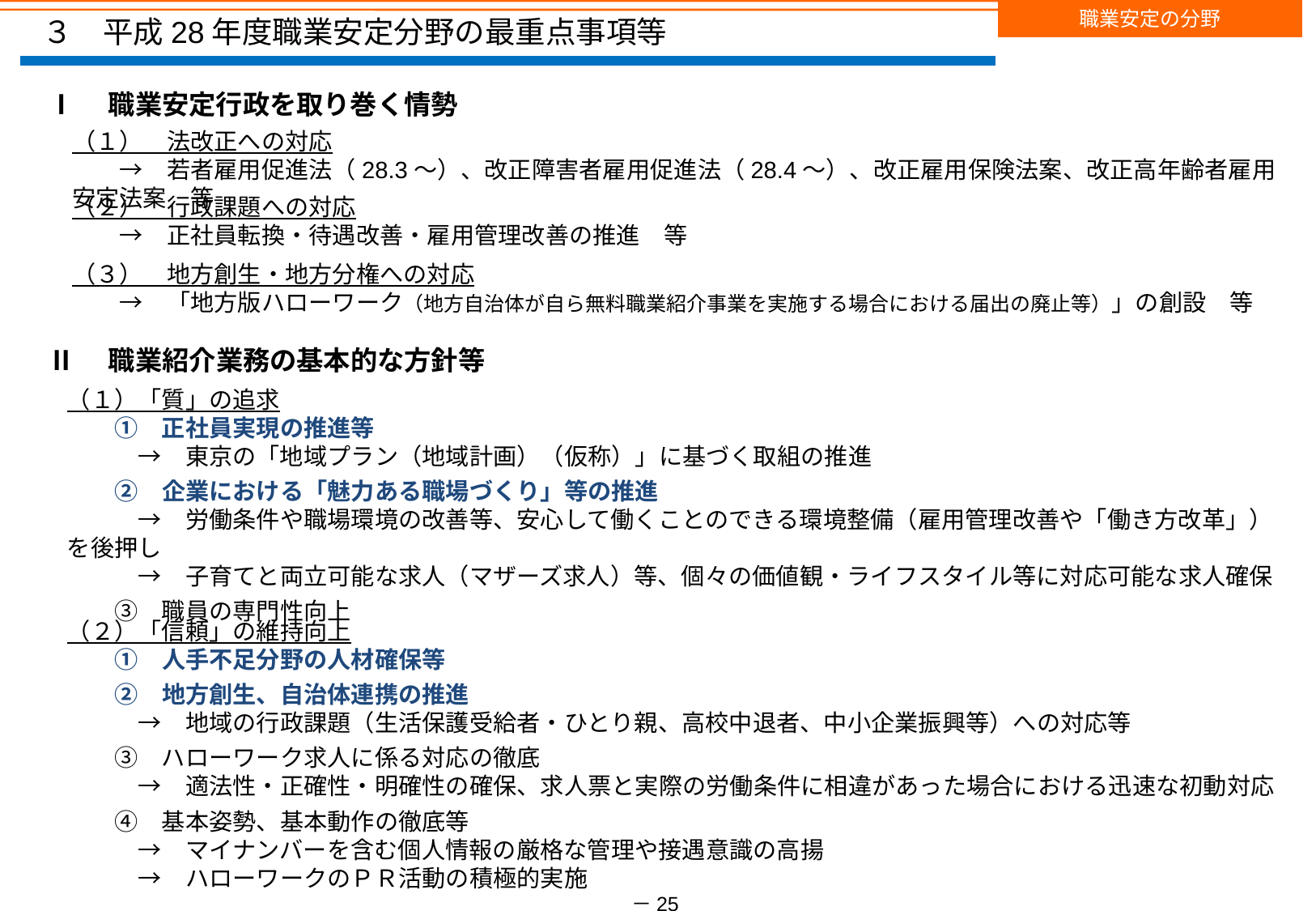

職業安定の分野

　３　平成28年度職業安定分野の最重点事項等
Ⅰ　職業安定行政を取り巻く情勢
（１）　法改正への対応
　　→　若者雇用促進法（28.3～）、改正障害者雇用促進法（28.4～）、改正雇用保険法案、改正高年齢者雇用安定法案　等
（２）　行政課題への対応
　　→　正社員転換・待遇改善・雇用管理改善の推進　等
（３）　地方創生・地方分権への対応
　　→　「地方版ハローワーク（地方自治体が自ら無料職業紹介事業を実施する場合における届出の廃止等）」の創設　等
Ⅱ　職業紹介業務の基本的な方針等
（１）「質」の追求
　　①　正社員実現の推進等
　　　→　東京の「地域プラン（地域計画）（仮称）」に基づく取組の推進

　　②　企業における「魅力ある職場づくり」等の推進
　　　→　労働条件や職場環境の改善等、安心して働くことのできる環境整備（雇用管理改善や「働き方改革」）を後押し
　　　→　子育てと両立可能な求人（マザーズ求人）等、個々の価値観・ライフスタイル等に対応可能な求人確保

　　③　職員の専門性向上
（２）「信頼」の維持向上
　　①　人手不足分野の人材確保等

　　②　地方創生、自治体連携の推進
　　　→　地域の行政課題（生活保護受給者・ひとり親、高校中退者、中小企業振興等）への対応等

　　③　ハローワーク求人に係る対応の徹底
　　　→　適法性・正確性・明確性の確保、求人票と実際の労働条件に相違があった場合における迅速な初動対応

　　④　基本姿勢、基本動作の徹底等
　　　→　マイナンバーを含む個人情報の厳格な管理や接遇意識の高揚
　　　→　ハローワークのＰＲ活動の積極的実施
－25－